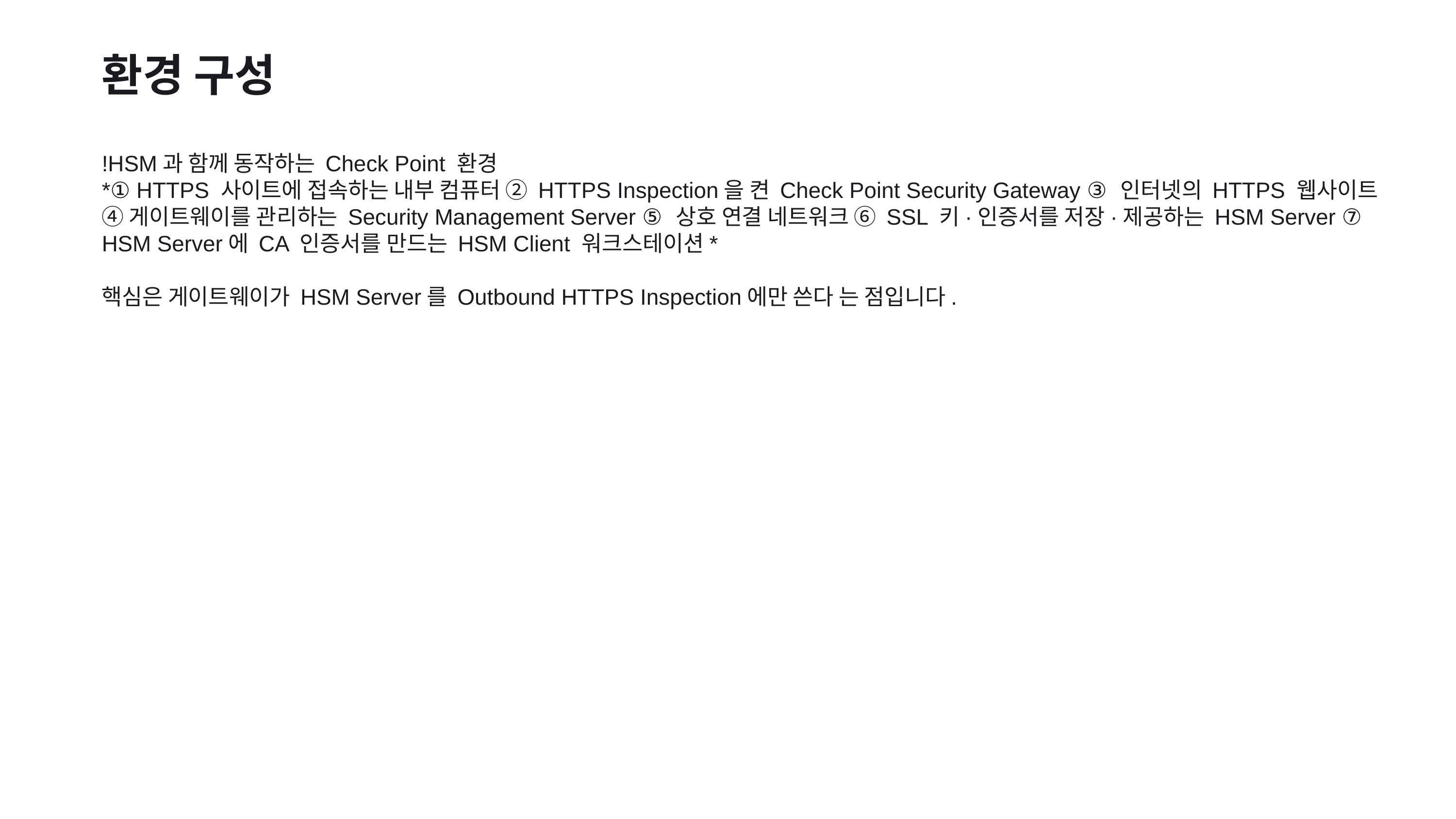

환경 구성
!HSM과 함께 동작하는 Check Point 환경
*① HTTPS 사이트에 접속하는 내부 컴퓨터 ② HTTPS Inspection을 켠 Check Point Security Gateway ③ 인터넷의 HTTPS 웹사이트 ④ 게이트웨이를 관리하는 Security Management Server ⑤ 상호 연결 네트워크 ⑥ SSL 키·인증서를 저장·제공하는 HSM Server ⑦ HSM Server에 CA 인증서를 만드는 HSM Client 워크스테이션*

핵심은 게이트웨이가 HSM Server를 Outbound HTTPS Inspection에만 쓴다 는 점입니다.